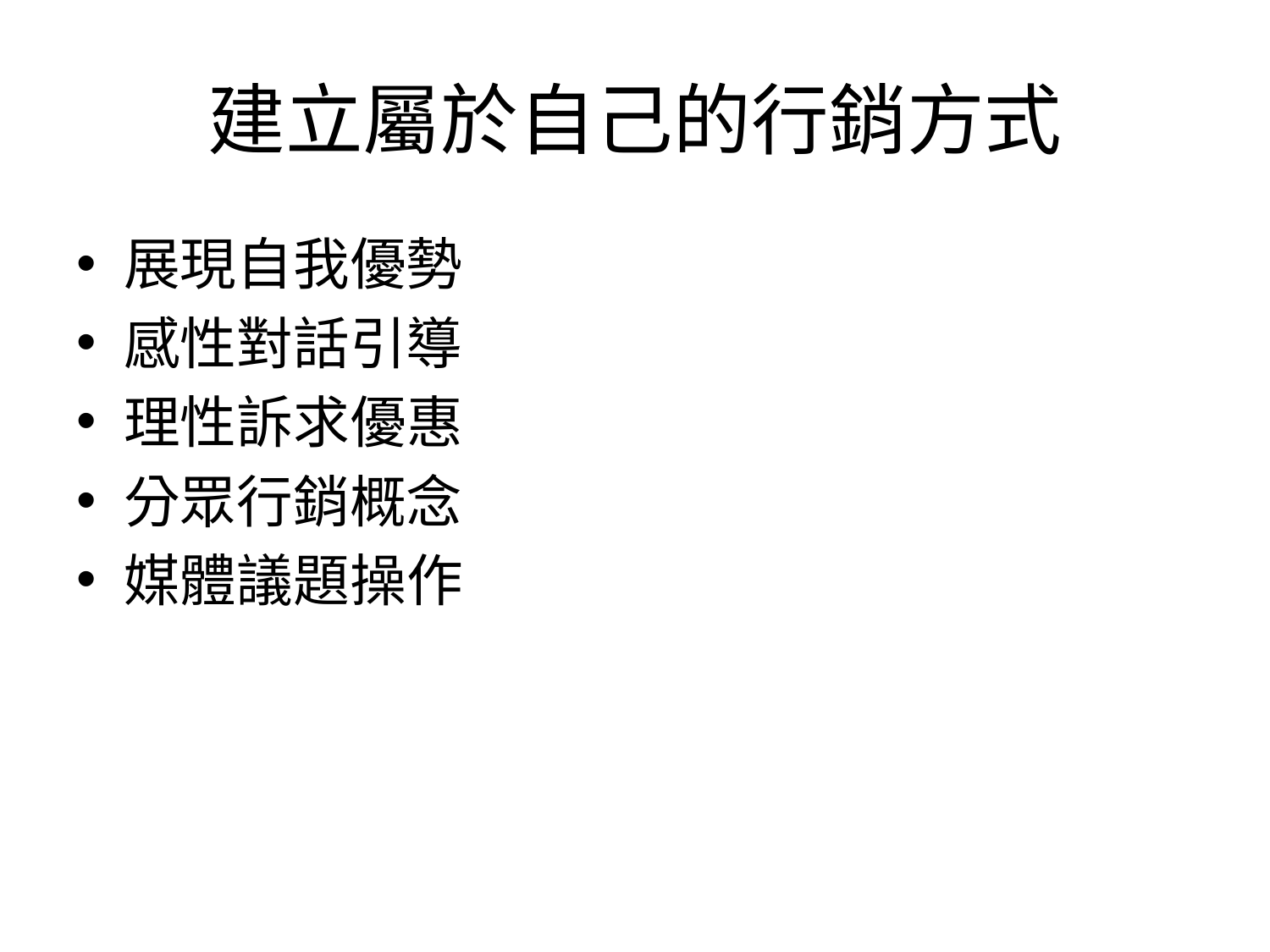

# 建立屬於自己的行銷方式
展現自我優勢
感性對話引導
理性訴求優惠
分眾行銷概念
媒體議題操作